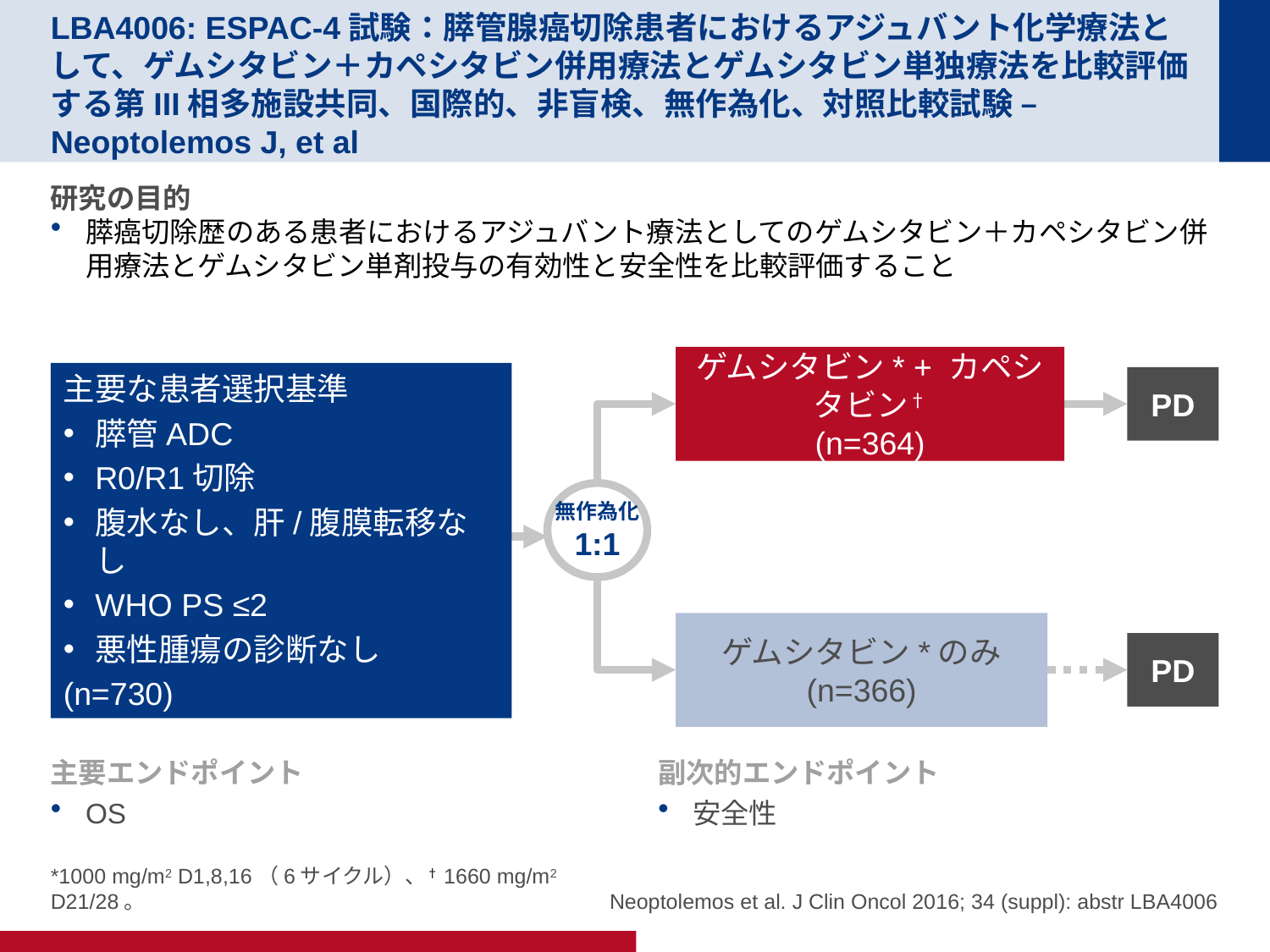

# LBA4006: ESPAC-4試験：膵管腺癌切除患者におけるアジュバント化学療法として、ゲムシタビン＋カペシタビン併用療法とゲムシタビン単独療法を比較評価する第III相多施設共同、国際的、非盲検、無作為化、対照比較試験 – Neoptolemos J, et al
研究の目的
膵癌切除歴のある患者におけるアジュバント療法としてのゲムシタビン＋カペシタビン併用療法とゲムシタビン単剤投与の有効性と安全性を比較評価すること
ゲムシタビン* + カペシタビン†
(n=364)
主要な患者選択基準
膵管ADC
R0/R1切除
腹水なし、肝/腹膜転移なし
WHO PS ≤2
悪性腫瘍の診断なし
(n=730)
PD
無作為化
1:1
ゲムシタビン*のみ
(n=366)
PD
主要エンドポイント
OS

副次的エンドポイント
安全性
*1000 mg/m2 D1,8,16（6サイクル）、†1660 mg/m2 D21/28。
Neoptolemos et al. J Clin Oncol 2016; 34 (suppl): abstr LBA4006